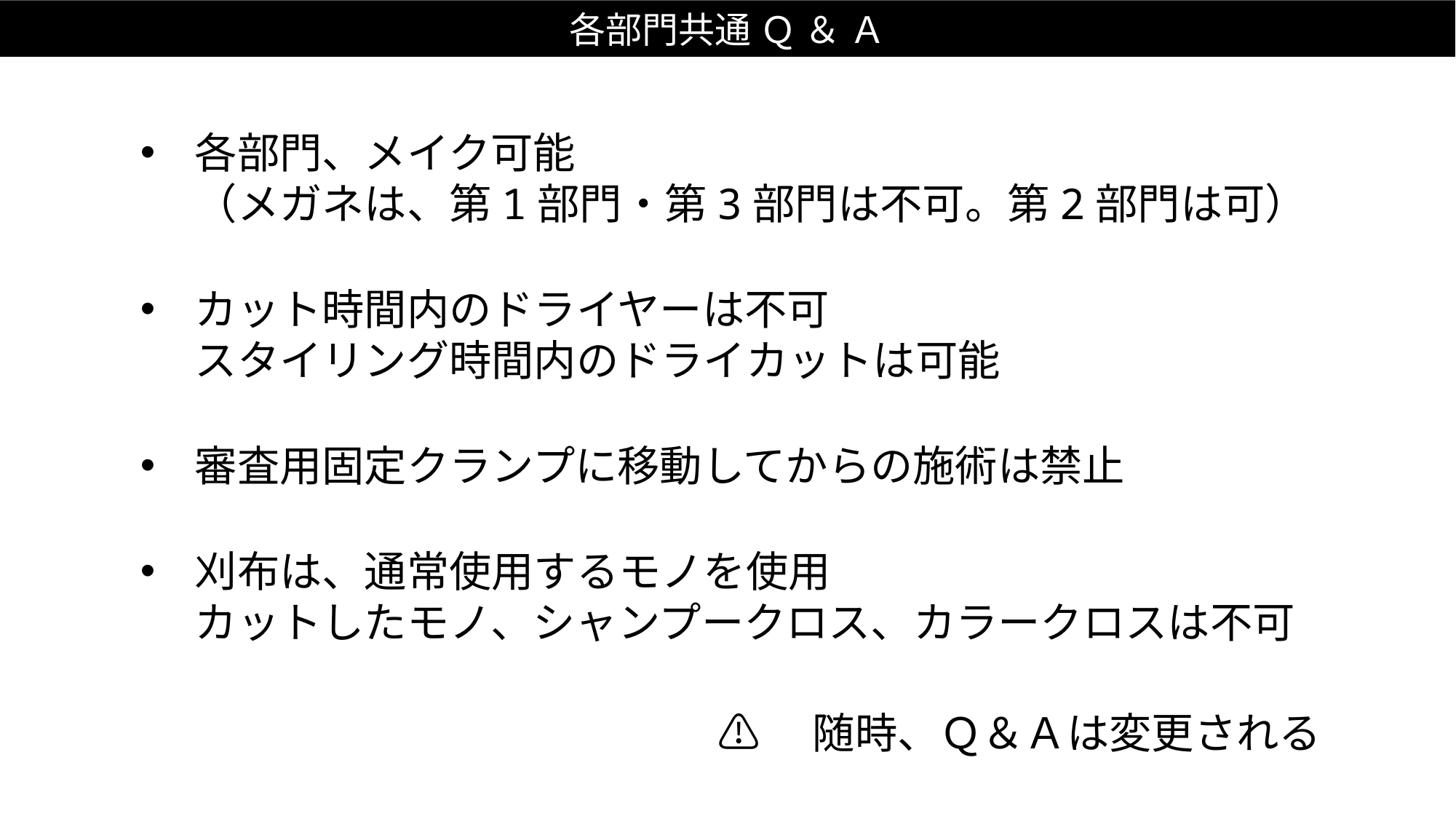

各部門共通 Ｑ ＆ Ａ
各部門、メイク可能
（メガネは、第1部門・第3部門は不可。第2部門は可）
カット時間内のドライヤーは不可
スタイリング時間内のドライカットは可能
審査用固定クランプに移動してからの施術は禁止
刈布は、通常使用するモノを使用
カットしたモノ、シャンプークロス、カラークロスは不可
⚠️　随時、Ｑ＆Ａは変更される